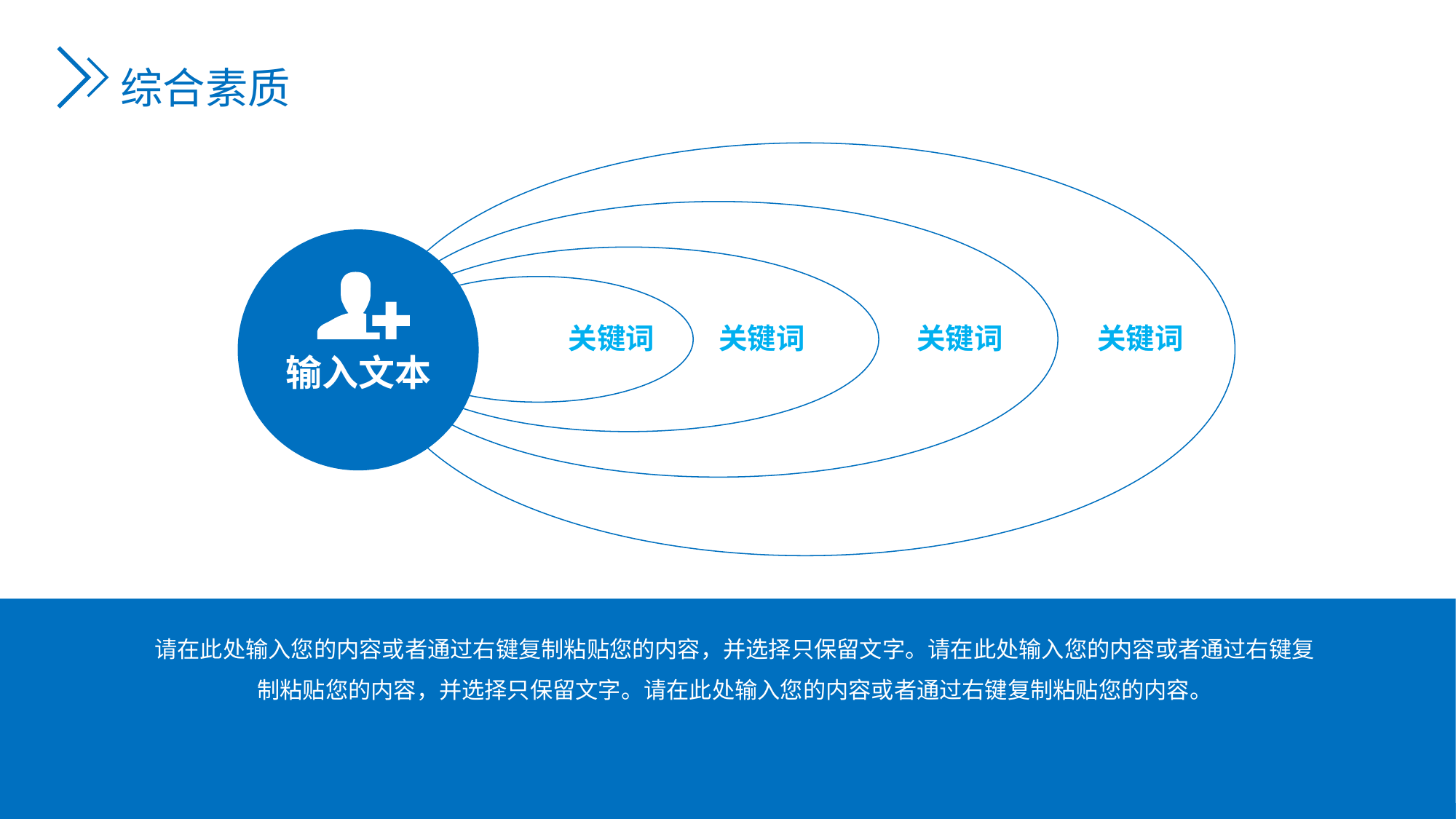

综合素质

输入文本

关键词
关键词
关键词
关键词

请在此处输入您的内容或者通过右键复制粘贴您的内容，并选择只保留文字。请在此处输入您的内容或者通过右键复制粘贴您的内容，并选择只保留文字。请在此处输入您的内容或者通过右键复制粘贴您的内容。